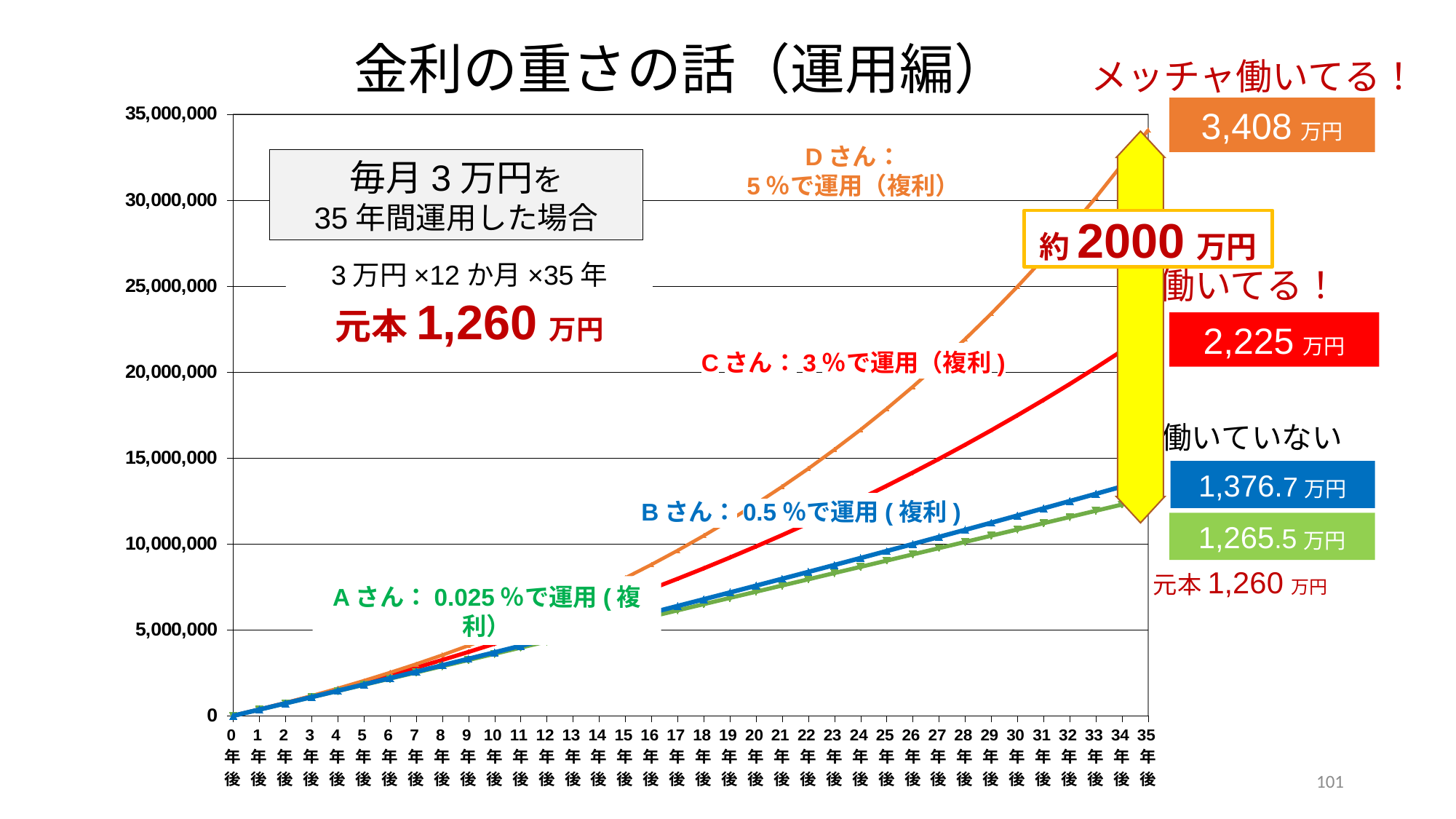

金利の重さの話（運用編）
メッチャ働いてる！
3,408万円

### Chart

| Category | 3.0%運用 | 5.0%運用 | 0.025%運用 | 0.5%運用 |
|---|---|---|---|---|
| 0 | 0.0 | 0.0 | 0.0 | 0.0 |
| 1 | 364991.48296208086 | 368365.6647484806 | 360041.2528642849 | 360826.14690830006 |
| 2 | 741084.5311437333 | 755577.6160199598 | 720172.5263561837 | 723460.5647651097 |
| 3 | 1128616.8092743484 | 1162600.0656009773 | 1080393.8429834323 | 1087912.315673747 |
| 4 | 1527936.2524791774 | 1590446.5561830315 | 1440705.2252593942 | 1454190.5071520284 |
| 5 | 1939401.3786632498 | 2040182.4852253029 | 1801106.6957030613 | 1822304.2923598601 |
| 6 | 2363381.6103967475 | 2512927.7579429816 | 2161598.276839057 | 2192262.870327975 |
| 7 | 2800257.60659083 | 3009859.5760275144 | 2522179.9911976354 | 2564075.486187811 |
| 8 | 3250421.604261697 | 3532215.369043072 | 2882851.861314684 | 2937751.431402544 |
| 9 | 3714277.770689733 | 4081295.875798824 | 3243613.9097317257 | 3313300.043999279 |
| 10 | 4192242.5662899083 | 4658468.383370063 | 3604466.158995919 | 3690730.7088024034 |
| 11 | 4684745.118519233 | 5265170.131833807 | 3965408.631660059 | 4070052.8576681106 |
| 12 | 5192227.607156956 | 5902911.893197121 | 4326441.3502825815 | 4451275.969720098 |
| 13 | 5715145.661303443 | 6573281.733430223 | 4687564.33742756 | 4834409.571586449 |
| 14 | 6253968.768454145 | 7277948.966972324 | 5048777.615664713 | 5219463.237637695 |
| 15 | 6809180.696015944 | 8018668.31355751 | 5410081.207569398 | 5606446.590226083 |
| 16 | 7381279.925644328 | 8797284.267711712 | 5771475.13572262 | 5995369.299926029 |
| 17 | 7970780.100791339 | 9615735.69180144 | 6132959.4227110315 | 6386241.085775781 |
| 18 | 8578210.487866126 | 10476060.644071605 | 6494534.091126926 | 6779071.715520303 |
| 19 | 9204116.451422134 | 11380401.453694923 | 6856199.163568253 | 7173871.005855356 |
| 20 | 9849059.94379757 | 12331010.055470474 | 7217954.6626386065 | 7570648.8226728225 |
| 21 | 10513620.009648742 | 13330253.597455563 | 7579800.610947235 | 7969415.081307246 |
| 22 | 11198393.305829281 | 14380620.335494675 | 7941737.031109039 | 8370179.746783616 |
| 23 | 11903994.637081968 | 15484725.829323713 | 8303763.945744572 | 8772952.834066385 |
| 24 | 12631057.508024149 | 16645319.455678692 | 8665881.377480049 | 9177744.408309747 |
| 25 | 13380234.691922318 | 17865291.254627436 | 9028089.348947333 | 9584564.585109152 |
| 26 | 14152198.816766517 | 19147679.12617259 | 9390387.882783955 | 9993423.5307541 |
| 27 | 14947642.96917075 | 20495676.395046514 | 9752777.0016331 | 10404331.462482188 |
| 28 | 15767281.31664161 | 21912639.76253542 | 10115256.728143616 | 10817298.648734435 |
| 29 | 16611849.748773802 | 23402097.66513395 | 10477827.084970014 | 11232335.40941189 |
| 30 | 17482106.537948232 | 24967759.060844366 | 10840488.094772471 | 11649452.11613352 |
| 31 | 18378833.02012588 | 26613522.664999492 | 11203239.780216826 | 12068659.192495393 |
| 32 | 19302834.296348643 | 28343486.658607878 | 11566082.163974589 | 12489967.114331158 |
| 33 | 20254939.955577023 | 30161958.89339633 | 11929015.268722935 | 12913386.40997384 |
| 34 | 21236004.8195136 | 32073467.618961796 | 12292039.117144711 | 13338927.66051893 |
| 35 | 22246909.710081026 | 34082772.75874469 | 12655153.731928436 | 13766601.500088807 |
約2000万円
Dさん：
5％で運用（複利）
毎月3万円を
35年間運用した場合

3万円×12か月×35年
元本1,260万円
働いてる！
2,225万円
Cさん：3％で運用（複利)
働いていない
1,376.7万円
Bさん：0.5％で運用(複利)
1,265.5万円
元本1,260万円
Aさん：0.025％で運用(複利）
101